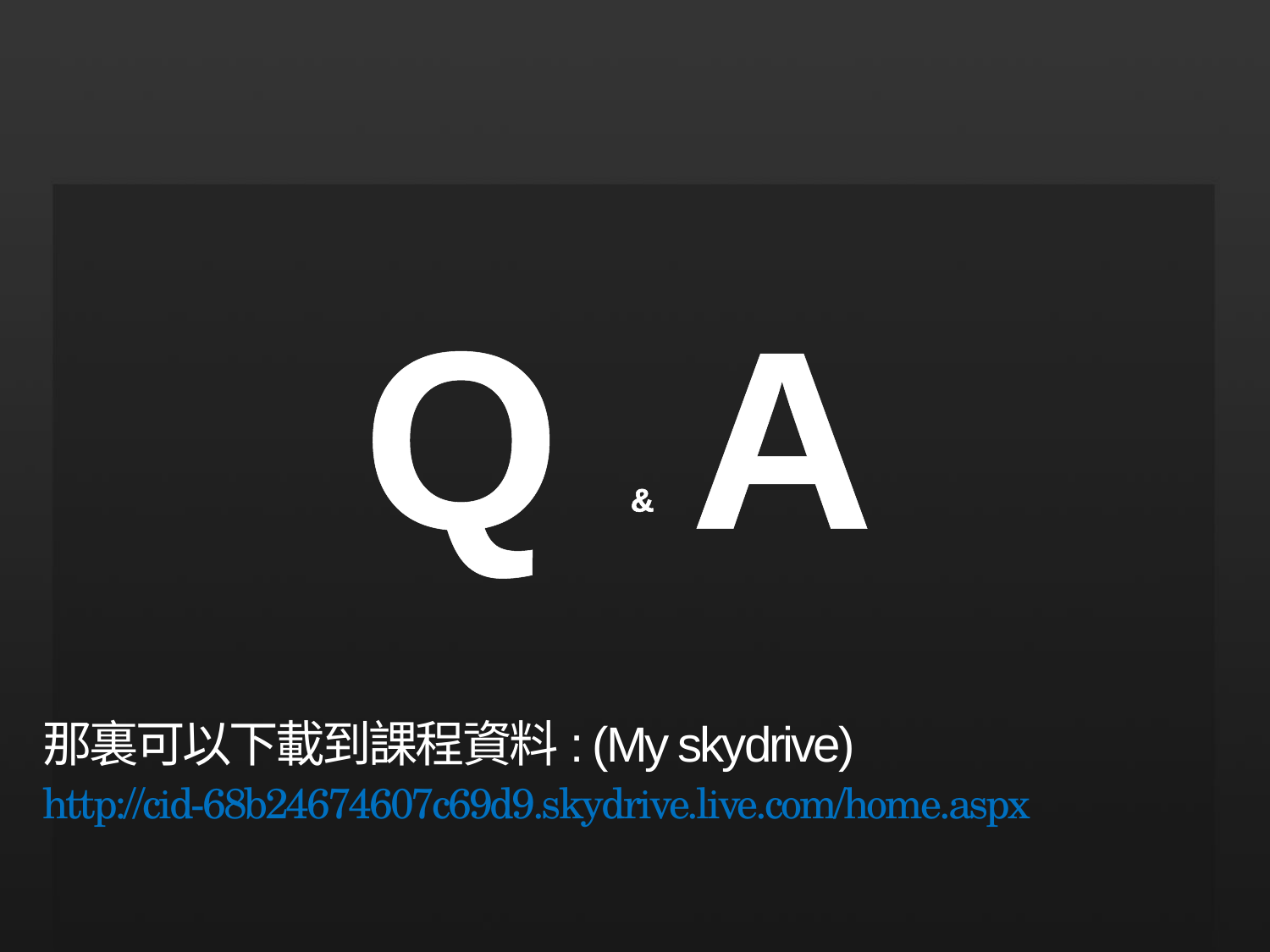

Q &    A
# 那裏可以下載到課程資料: (My skydrive) http://cid-68b24674607c69d9.skydrive.live.com/home.aspx